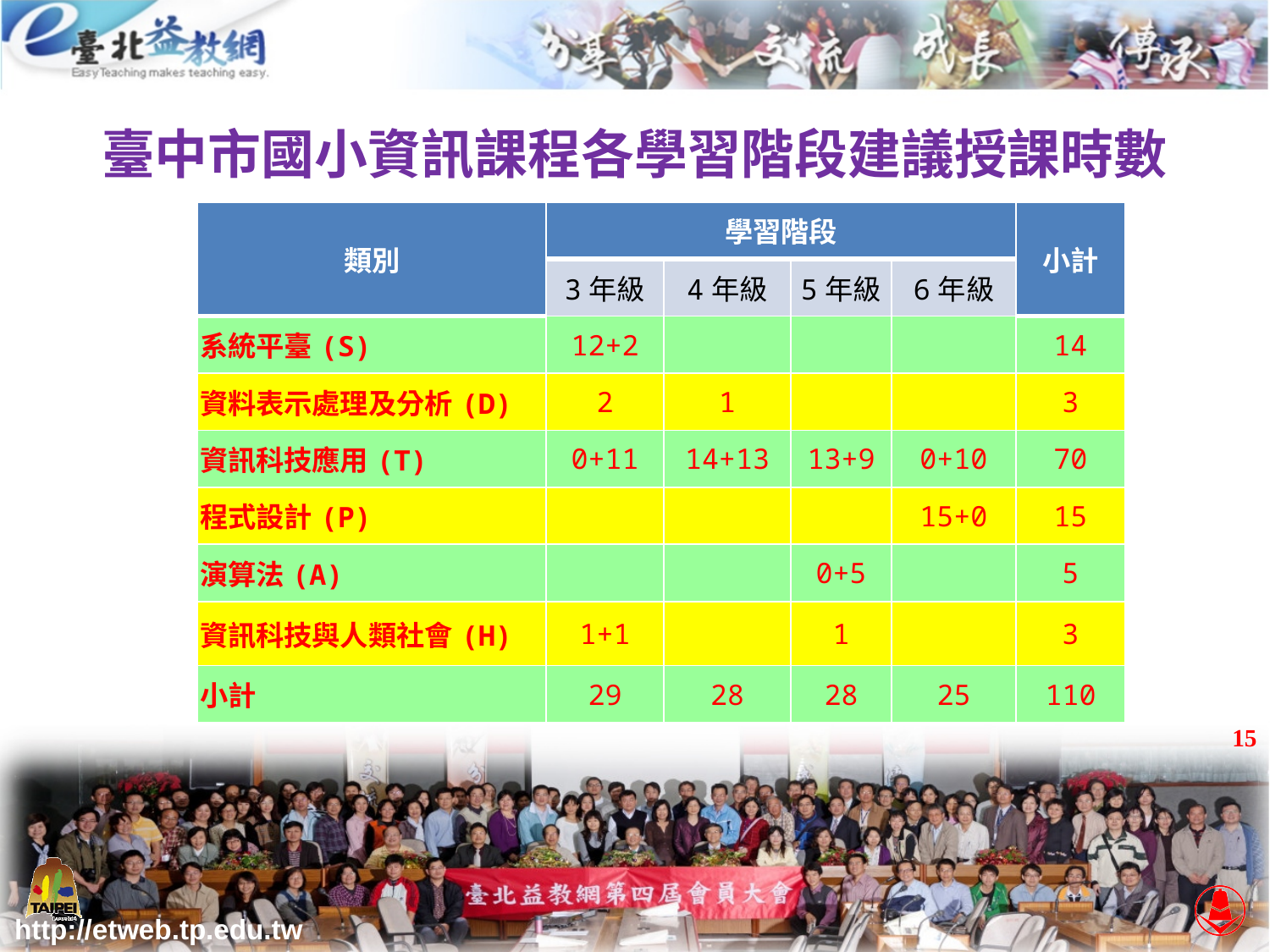

臺中市國小資訊課程各學習階段建議授課時數
| 類別 | 學習階段 |  |  |  | 小計 |
| --- | --- | --- | --- | --- | --- |
|  | 3年級 | 4年級 | 5年級 | 6年級 |  |
| 系統平臺(S) | 12+2 |  |  |  | 14 |
| 資料表示處理及分析(D) | 2 | 1 |  |  | 3 |
| 資訊科技應用(T) | 0+11 | 14+13 | 13+9 | 0+10 | 70 |
| 程式設計(P) |  |  |  | 15+0 | 15 |
| 演算法(A) |  |  | 0+5 |  | 5 |
| 資訊科技與人類社會(H) | 1+1 |  | 1 |  | 3 |
| 小計 | 29 | 28 | 28 | 25 | 110 |
15